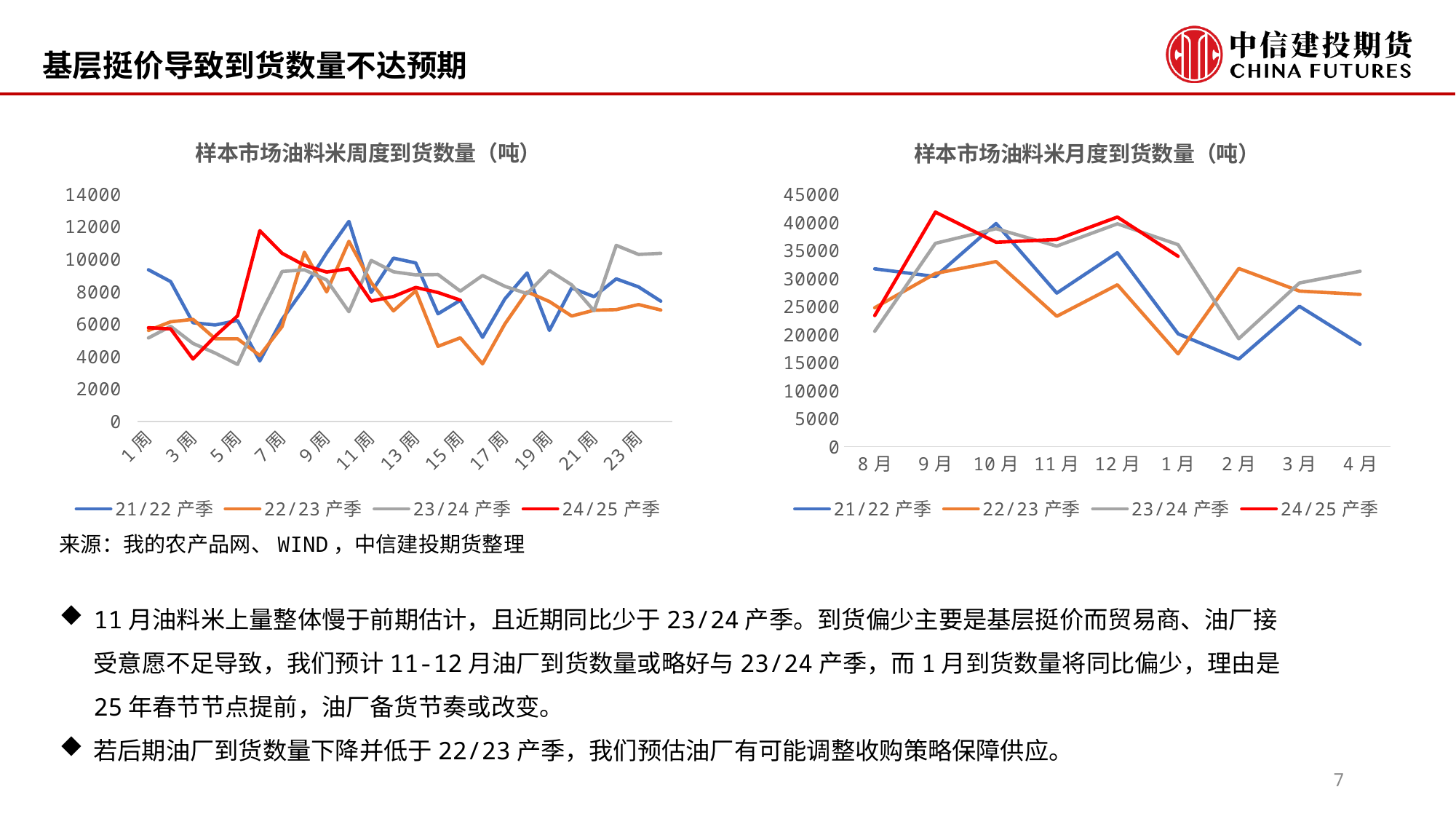

基层挺价导致到货数量不达预期

### Chart: 样本市场油料米周度到货数量（吨）

| Category | 21/22产季 | 22/23产季 | 23/24产季 | 24/25产季 |
|---|---|---|---|---|
| 1周 | 9350.0 | 5608.0 | 5145.0 | 5775.0 |
| 2周 | 8618.0 | 6140.0 | 5863.0 | 5705.0 |
| 3周 | 6084.0 | 6297.0 | 4810.0 | 3847.0 |
| 4周 | 5946.0 | 5095.0 | 4215.0 | 5257.0 |
| 5周 | 6222.0 | 5095.0 | 3518.0 | 6510.0 |
| 6周 | 3730.0 | 4070.0 | 6519.0 | 11754.0 |
| 7周 | 6291.0 | 5849.0 | 9240.0 | 10360.0 |
| 8周 | 8210.0 | 10423.0 | 9345.0 | 9625.0 |
| 9周 | 10384.0 | 7984.0 | 8715.0 | 9205.0 |
| 10周 | 12326.0 | 11098.0 | 6765.0 | 9415.0 |
| 11周 | 7952.0 | 8559.0 | 9922.0 | 7420.0 |
| 12周 | 10063.0 | 6813.0 | 9223.0 | 7700.0 |
| 13周 | 9768.0 | 8053.0 | 9030.0 | 8260.0 |
| 14周 | 6637.0 | 4631.0 | 9055.0 | 7945.0 |
| 15周 | 7467.0 | 5154.0 | 8033.0 | 7478.0 |
| 16周 | 5186.0 | 3552.0 | 8995.0 | None |
| 17周 | 7552.0 | 6006.0 | 8330.0 | None |
| 18周 | 9150.0 | 7989.0 | 7875.0 | None |
| 19周 | 5609.0 | 7391.0 | 9293.0 | None |
| 20周 | 8230.0 | 6498.0 | 8418.0 | None |
| 21周 | 7692.0 | 6856.0 | 6825.0 | None |
| 22周 | 8788.0 | 6893.0 | 10850.0 | None |
| 23周 | 8294.0 | 7206.0 | 10290.0 | None |
| 24周 | 7413.0 | 6868.0 | 10360.0 | None |

### Chart: 样本市场油料米月度到货数量（吨）

| Category | 21/22产季 | 22/23产季 | 23/24产季 | 24/25产季 |
|---|---|---|---|---|
| 8月 | 31757.0 | 24816.0 | 20610.0 | 23419.0 |
| 9月 | 30380.0 | 30937.0 | 36309.0 | 41889.0 |
| 10月 | 39847.0 | 33055.0 | 38925.0 | 36500.0 |
| 11月 | 27429.0 | 23283.0 | 35813.0 | 37000.0 |
| 12月 | 34626.0 | 28913.0 | 39795.0 | 41000.0 |
| 1月 | 20154.0 | 16577.0 | 36070.0 | 34000.0 |
| 2月 | 15646.0 | 31820.0 | 19276.0 | None |
| 3月 | 25077.0 | 27791.0 | 29233.0 | None |
| 4月 | 18295.0 | 27196.0 | 31325.0 | None |
来源：我的农产品网、WIND，中信建投期货整理
11月油料米上量整体慢于前期估计，且近期同比少于23/24产季。到货偏少主要是基层挺价而贸易商、油厂接受意愿不足导致，我们预计11-12月油厂到货数量或略好与23/24产季，而1月到货数量将同比偏少，理由是25年春节节点提前，油厂备货节奏或改变。
若后期油厂到货数量下降并低于22/23产季，我们预估油厂有可能调整收购策略保障供应。
7